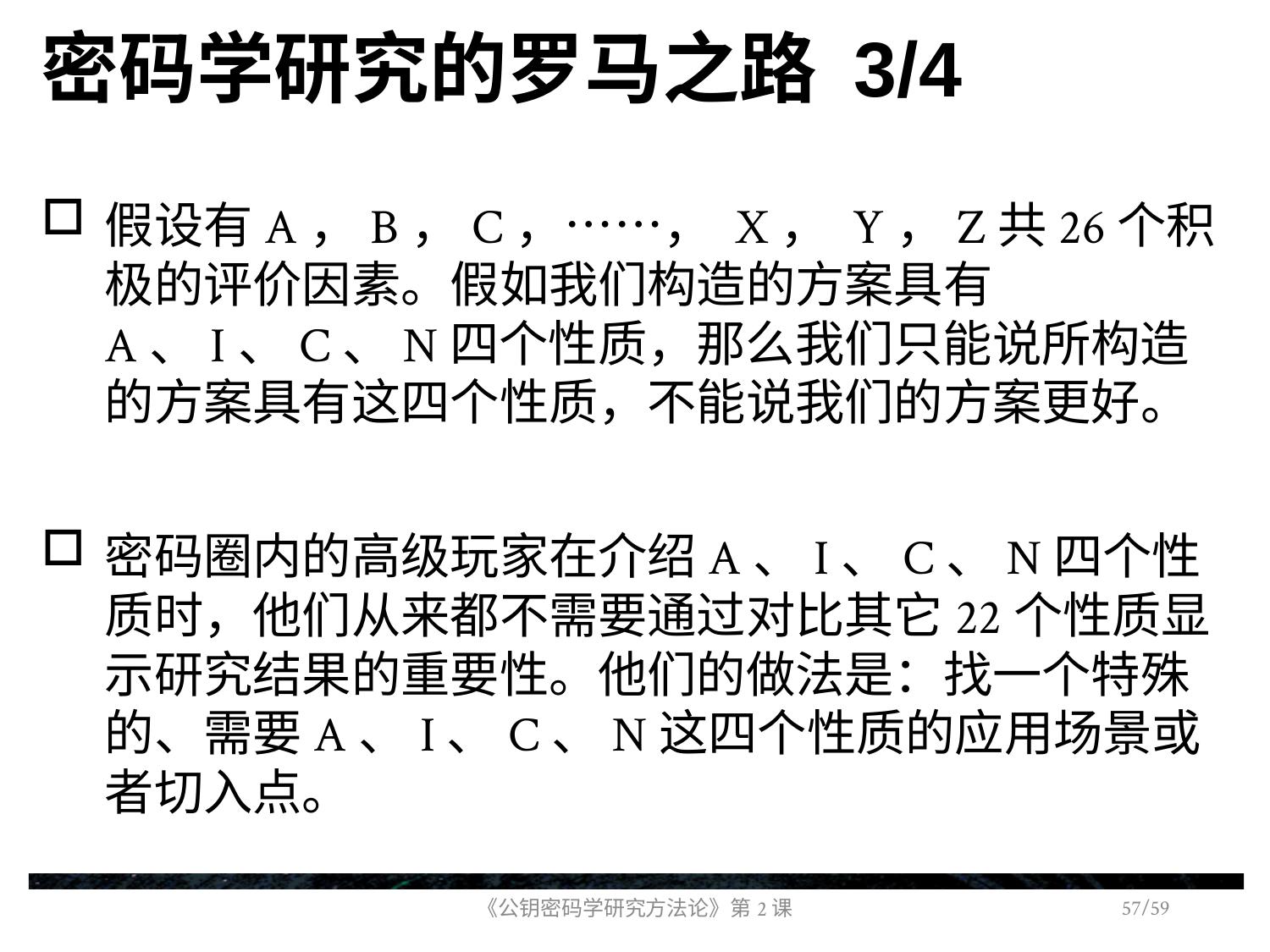

# 密码学研究的罗马之路 3/4
假设有A，B，C，……， X， Y，Z共26个积极的评价因素。假如我们构造的方案具有A、I、C、N四个性质，那么我们只能说所构造的方案具有这四个性质，不能说我们的方案更好。

密码圈内的高级玩家在介绍A、I、C、N四个性质时，他们从来都不需要通过对比其它22个性质显示研究结果的重要性。他们的做法是：找一个特殊的、需要A、I、C、N这四个性质的应用场景或者切入点。
《公钥密码学研究方法论》第2课
57/59